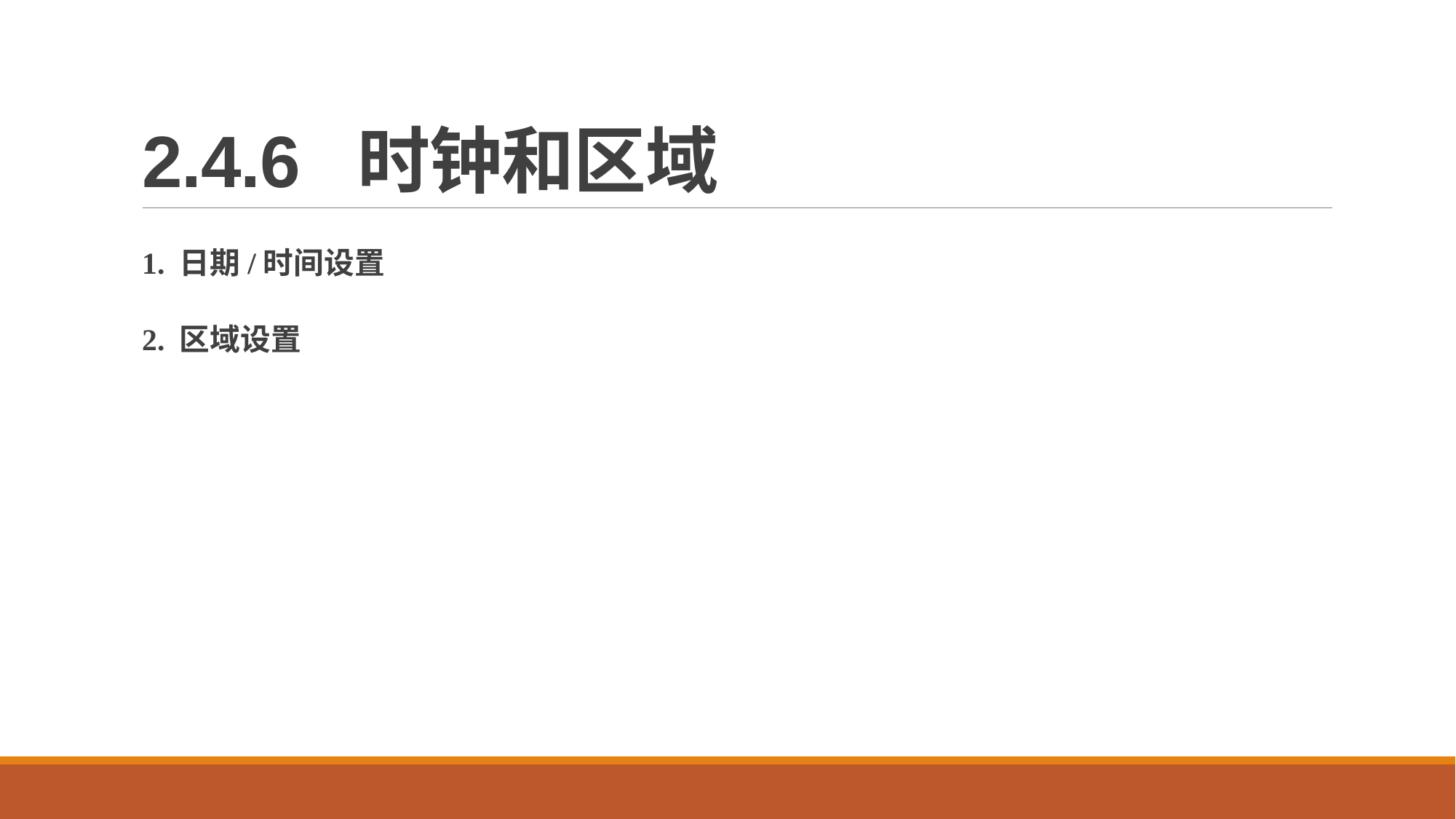

# 2.4.6  时钟和区域
1. 日期/时间设置
2. 区域设置